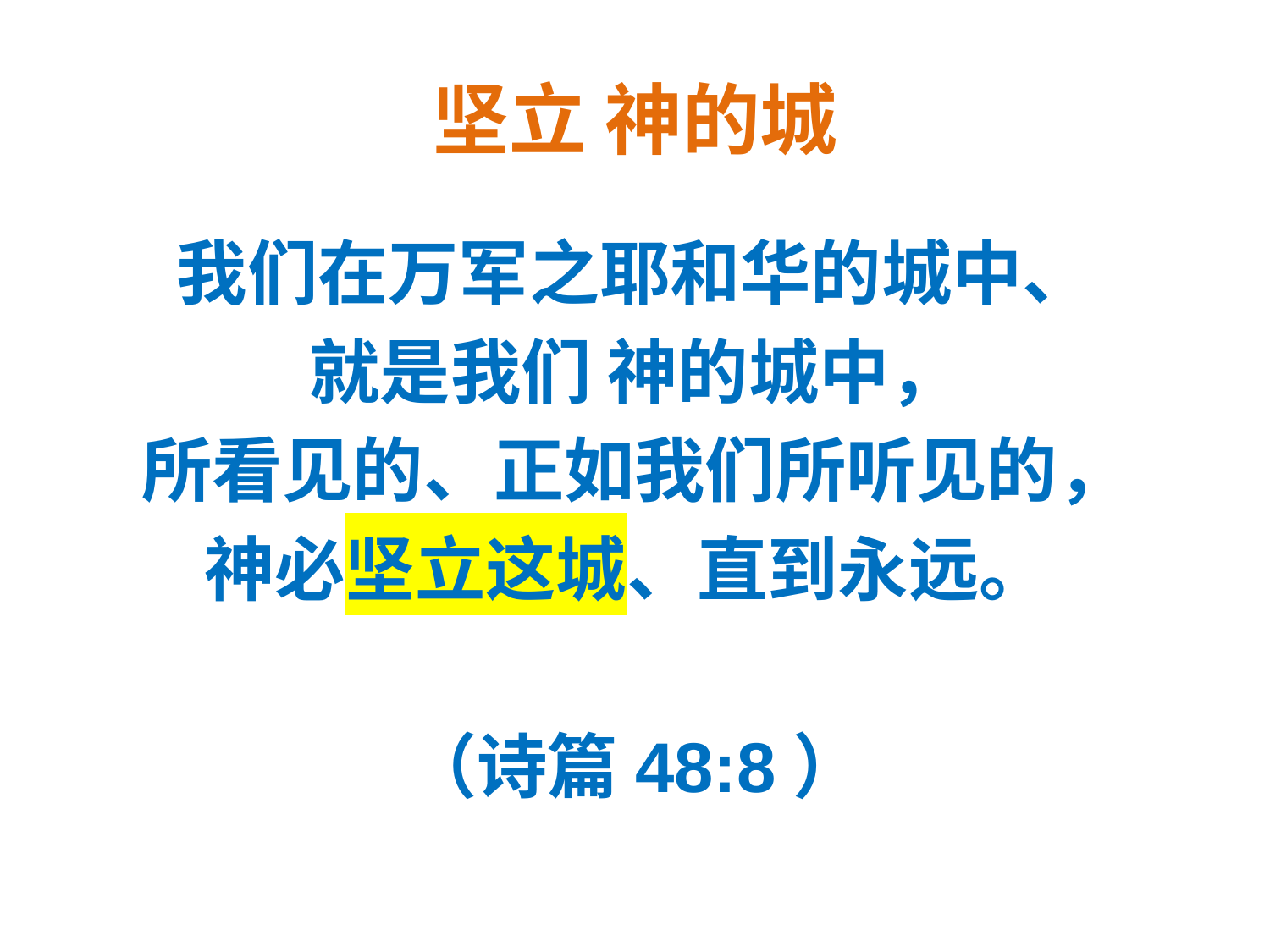

# 坚立 神的城
我们在万军之耶和华的城中、
就是我们 神的城中，
所看见的、正如我们所听见的，
神必坚立这城、直到永远。

（诗篇48:8）